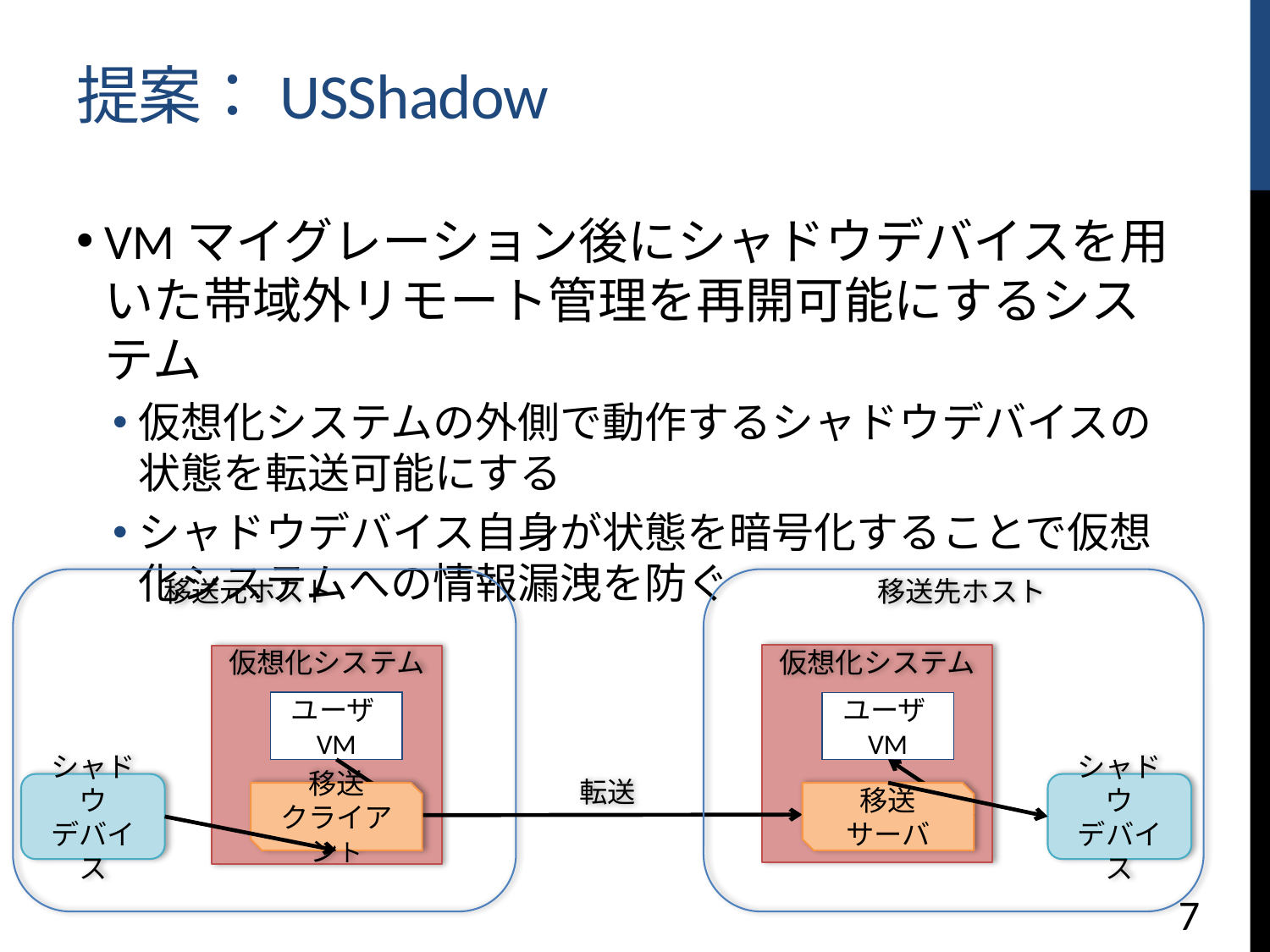

# 提案：USShadow
VMマイグレーション後にシャドウデバイスを用いた帯域外リモート管理を再開可能にするシステム
仮想化システムの外側で動作するシャドウデバイスの状態を転送可能にする
シャドウデバイス自身が状態を暗号化することで仮想化システムへの情報漏洩を防ぐ

移送先ホスト
シャドウ
デバイス
移送元ホスト

仮想化システム
ユーザVM

仮想化システム
ユーザVM
シャドウ
デバイス
転送
移送
クライアント
移送
サーバ
7